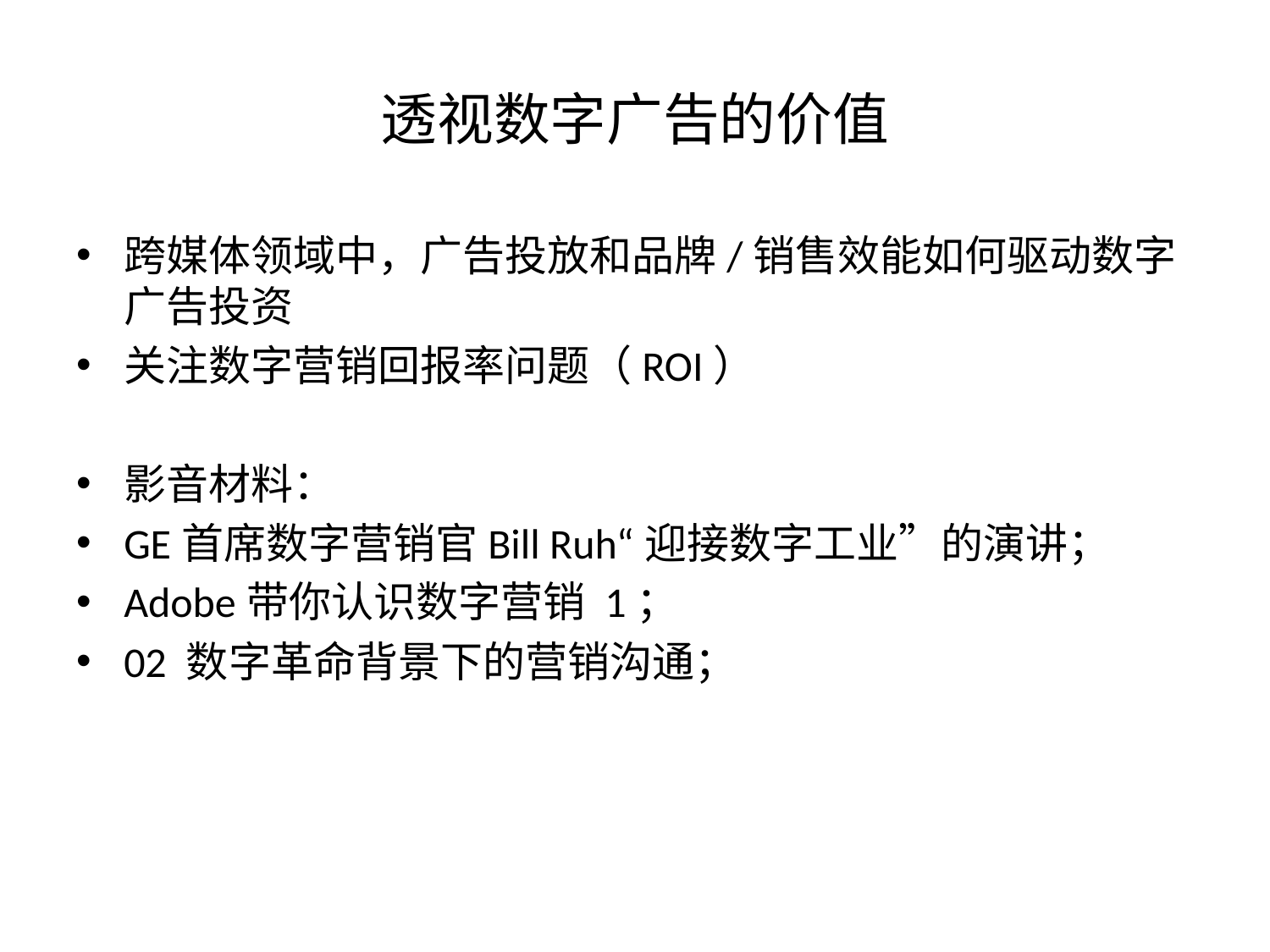

# 透视数字广告的价值
跨媒体领域中，广告投放和品牌/销售效能如何驱动数字广告投资
关注数字营销回报率问题（ROI）

影音材料：
GE首席数字营销官Bill Ruh“迎接数字工业”的演讲；
Adobe带你认识数字营销 1；
02 数字革命背景下的营销沟通；